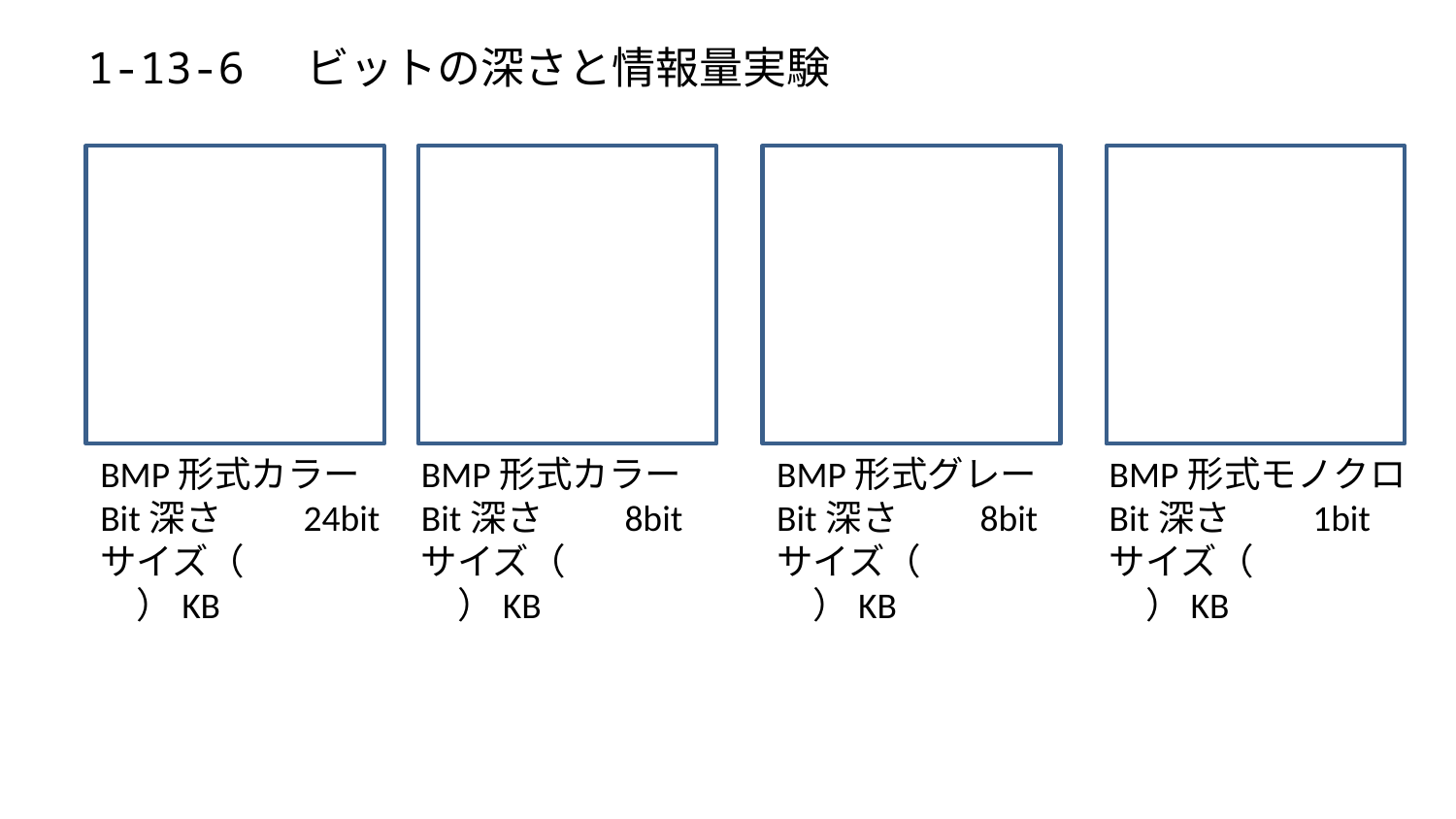

# 1-13-6  ビットの深さと情報量実験

BMP形式カラー
Bit深さ　　24bit
サイズ（　　　　）KB
BMP形式カラー
Bit深さ　　8bit
サイズ（　　　　）KB
BMP形式グレー
Bit深さ　　8bit
サイズ（　　　　）KB
BMP形式モノクロ
Bit深さ　　1bit
サイズ（　　　　）KB